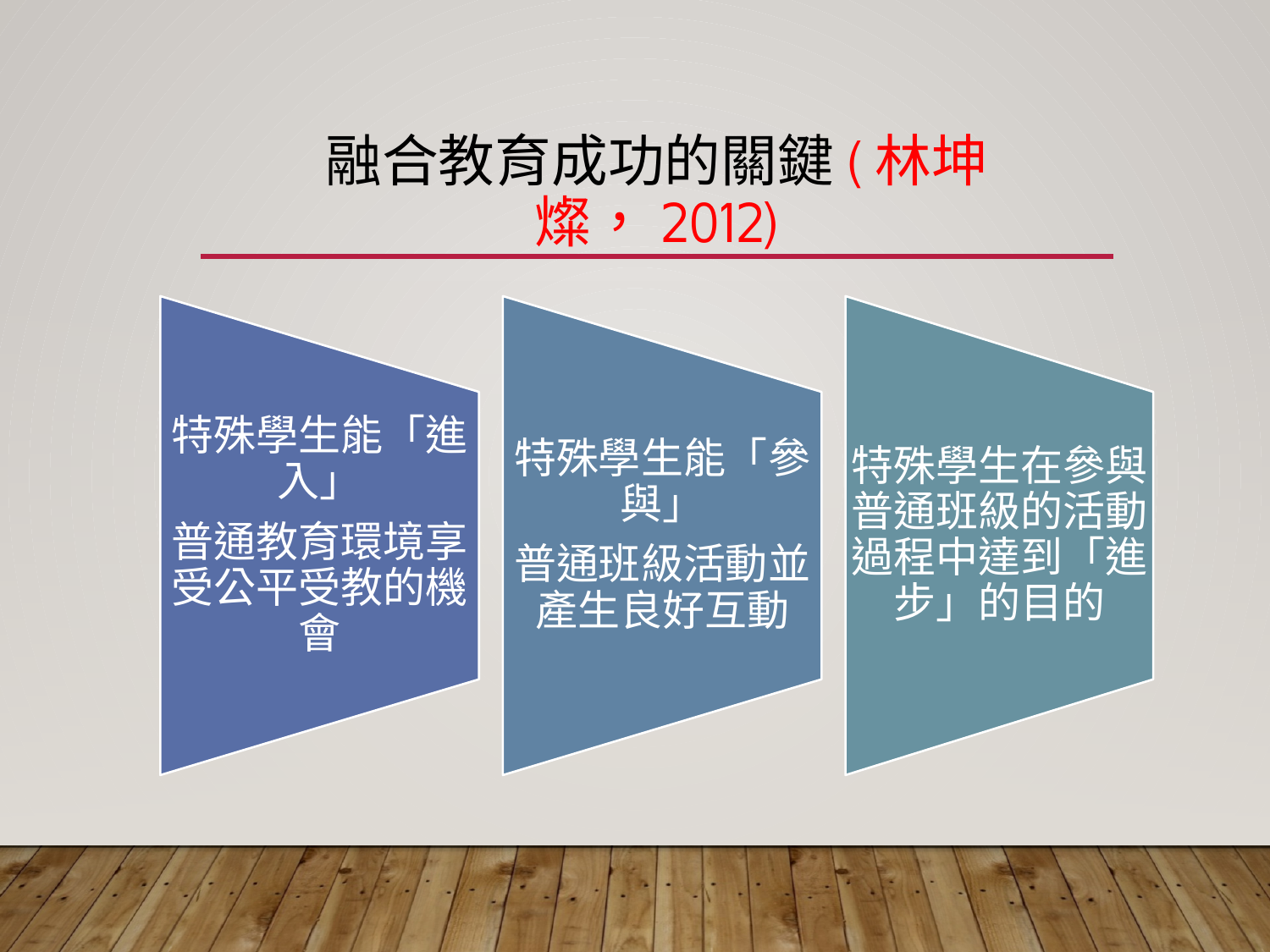

# 融合教育成功的關鍵(林坤燦，2012)
特殊學生能「進入」
普通教育環境享受公平受教的機會
特殊學生能「參與」
普通班級活動並產生良好互動
特殊學生在參與普通班級的活動過程中達到「進步」的目的